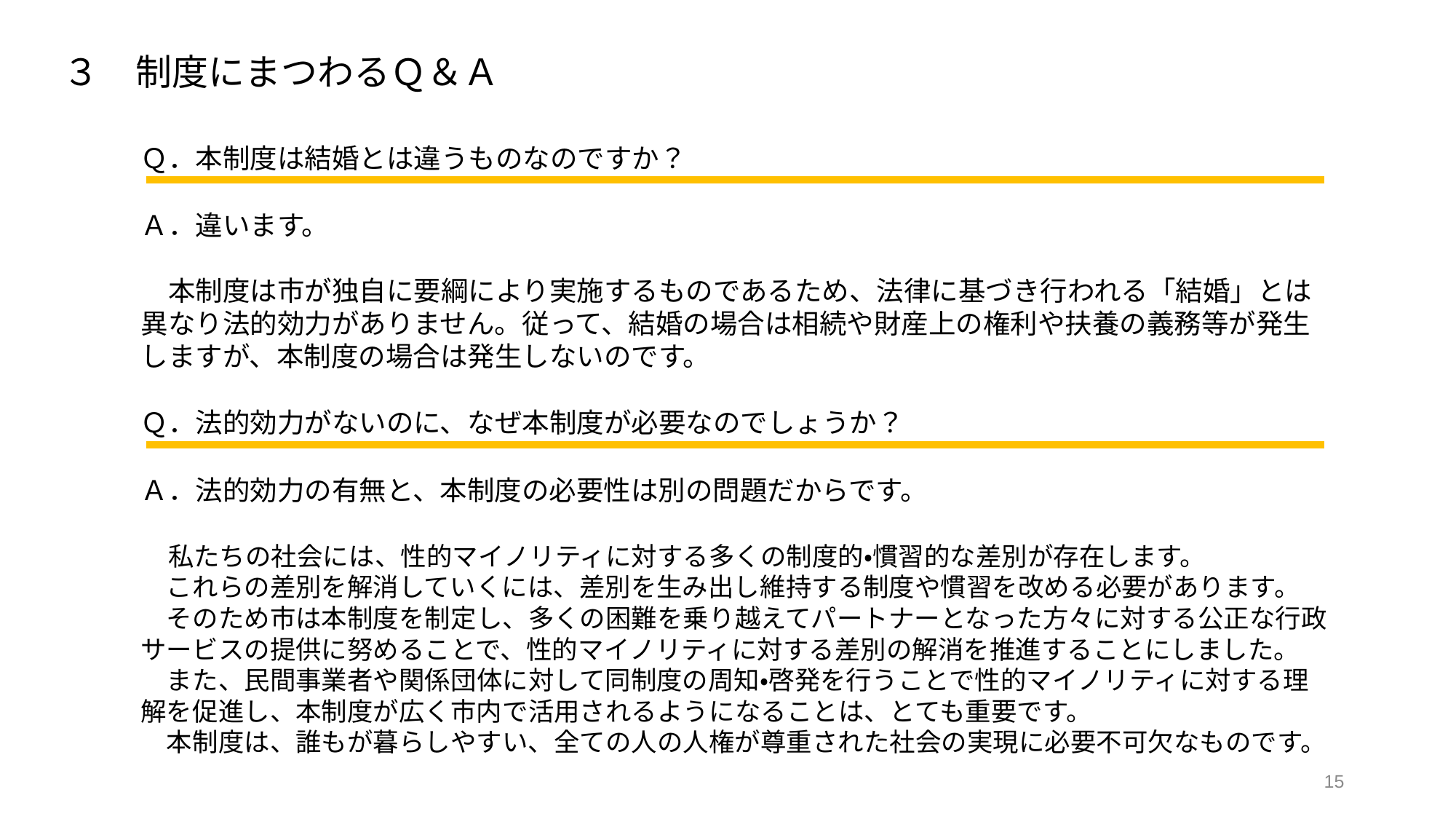

３　制度にまつわるＱ＆Ａ
Ｑ．本制度は結婚とは違うものなのですか？
Ａ．違います。

　本制度は市が独自に要綱により実施するものであるため、法律に基づき行われる「結婚」とは異なり法的効力がありません。従って、結婚の場合は相続や財産上の権利や扶養の義務等が発生しますが、本制度の場合は発生しないのです。
Ｑ．法的効力がないのに、なぜ本制度が必要なのでしょうか？
Ａ．法的効力の有無と、本制度の必要性は別の問題だからです。

　私たちの社会には、性的マイノリティに対する多くの制度的・慣習的な差別が存在します。
　これらの差別を解消していくには、差別を生み出し維持する制度や慣習を改める必要があります。
　そのため市は本制度を制定し、多くの困難を乗り越えてパートナーとなった方々に対する公正な行政サービスの提供に努めることで、性的マイノリティに対する差別の解消を推進することにしました。
　また、民間事業者や関係団体に対して同制度の周知・啓発を行うことで性的マイノリティに対する理解を促進し、本制度が広く市内で活用されるようになることは、とても重要です。
　本制度は、誰もが暮らしやすい、全ての人の人権が尊重された社会の実現に必要不可欠なものです。
15